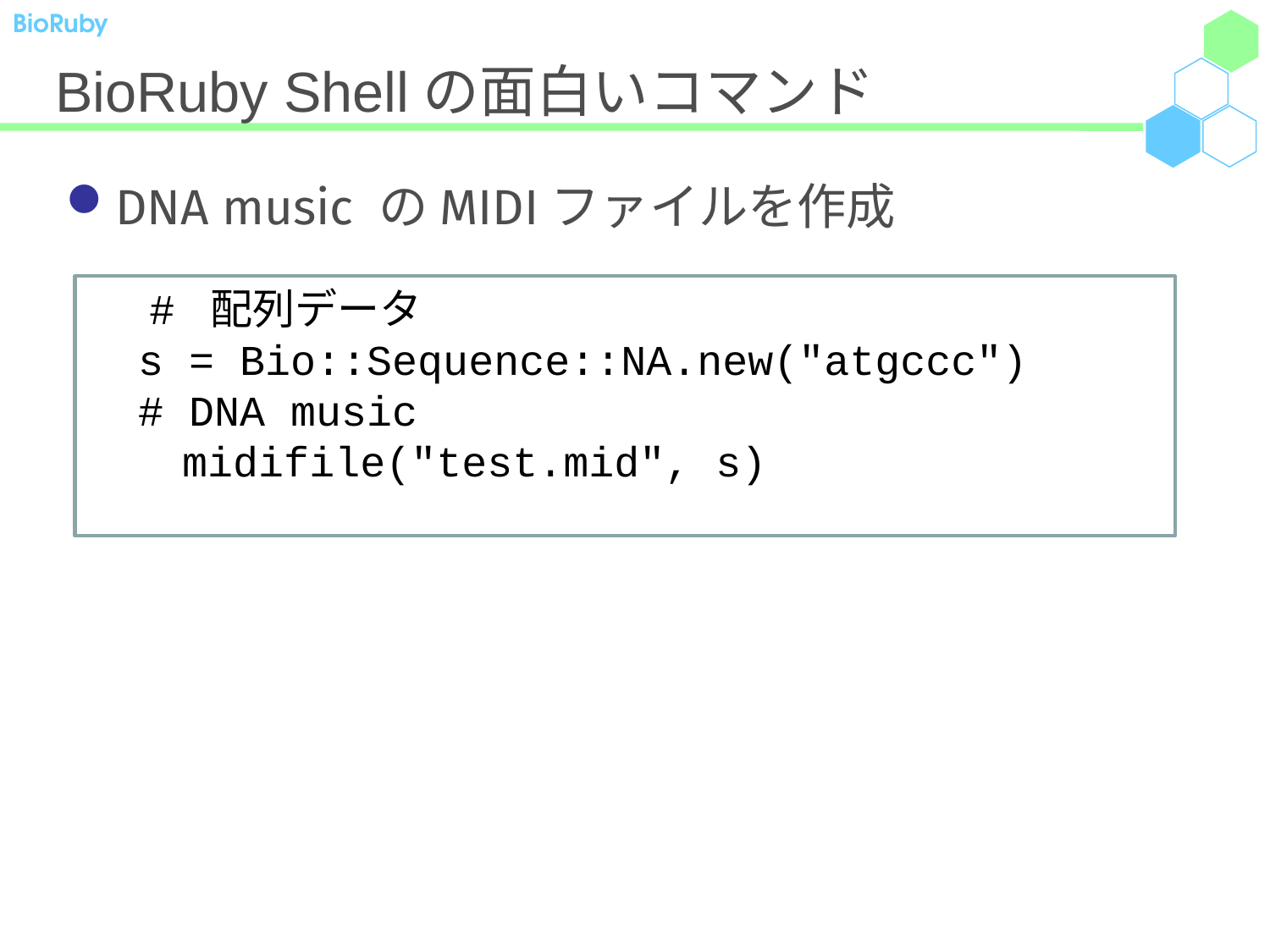

# BioRuby Shellの面白いコマンド
DNA music のMIDIファイルを作成
　 # 配列データ
  s = Bio::Sequence::NA.new("atgccc")
  # DNA music
　　midifile("test.mid", s)